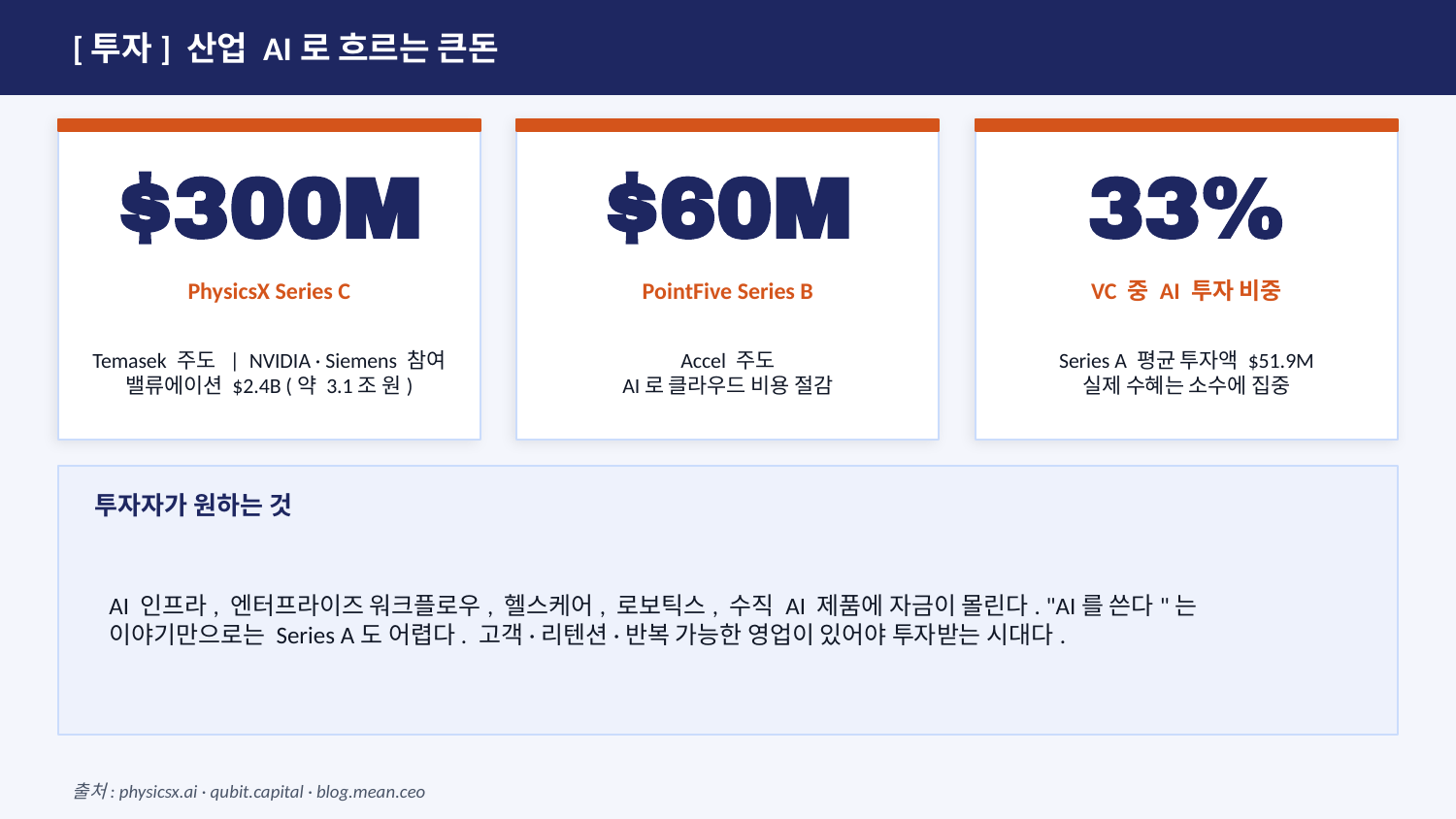

[투자] 산업 AI로 흐르는 큰돈

$300M
$60M
33%
PhysicsX Series C
PointFive Series B
VC 중 AI 투자 비중
Temasek 주도  |  NVIDIA · Siemens 참여
밸류에이션 $2.4B (약 3.1조 원)
Accel 주도
AI로 클라우드 비용 절감
Series A 평균 투자액 $51.9M
실제 수혜는 소수에 집중

투자자가 원하는 것
AI 인프라, 엔터프라이즈 워크플로우, 헬스케어, 로보틱스, 수직 AI 제품에 자금이 몰린다. "AI를 쓴다"는 이야기만으로는 Series A도 어렵다. 고객·리텐션·반복 가능한 영업이 있어야 투자받는 시대다.
출처: physicsx.ai · qubit.capital · blog.mean.ceo